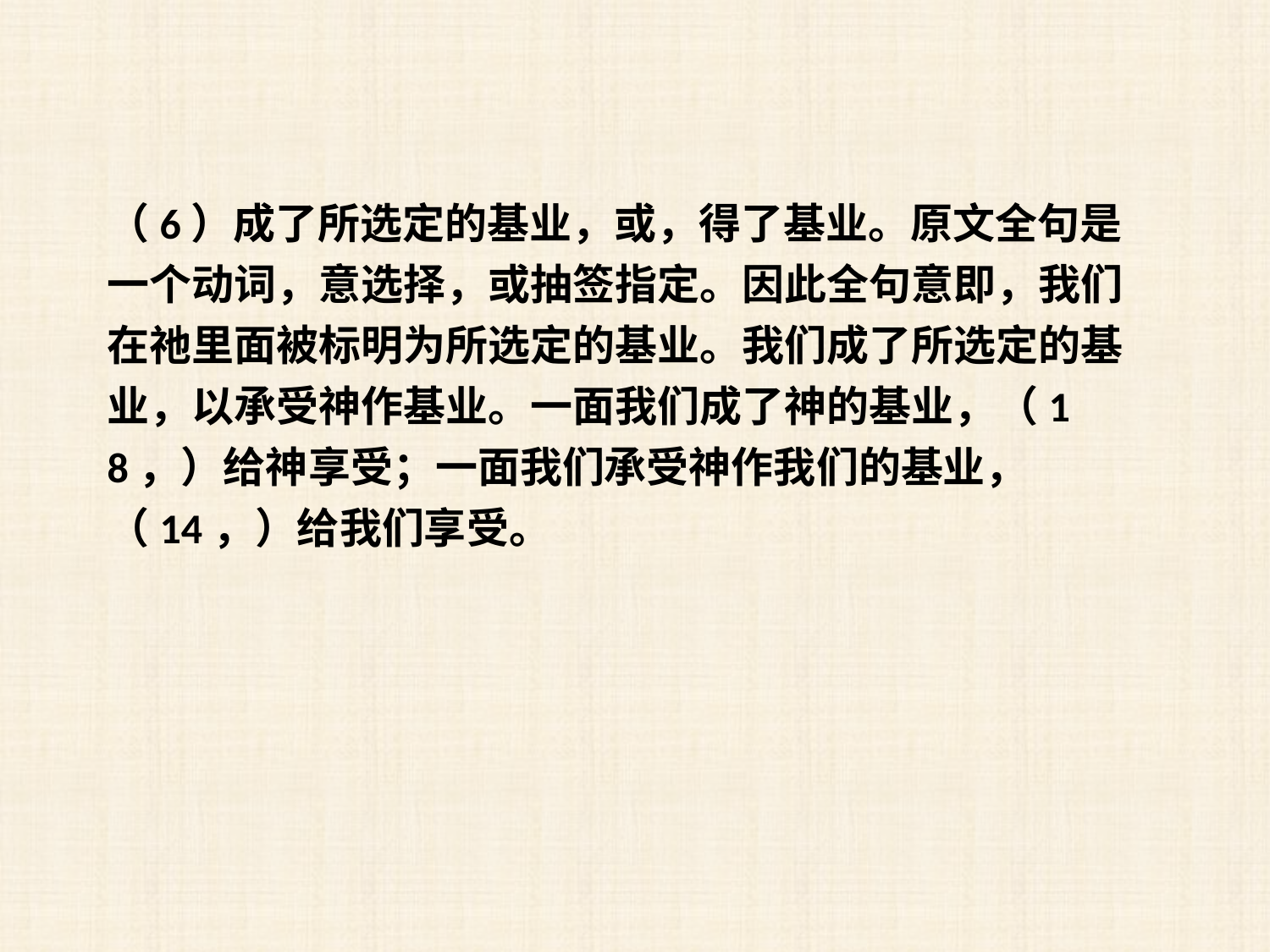

（6）成了所选定的基业，或，得了基业。原文全句是一个动词，意选择，或抽签指定。因此全句意即，我们在祂里面被标明为所选定的基业。我们成了所选定的基业，以承受神作基业。一面我们成了神的基业，（18，）给神享受；一面我们承受神作我们的基业，（14，）给我们享受。